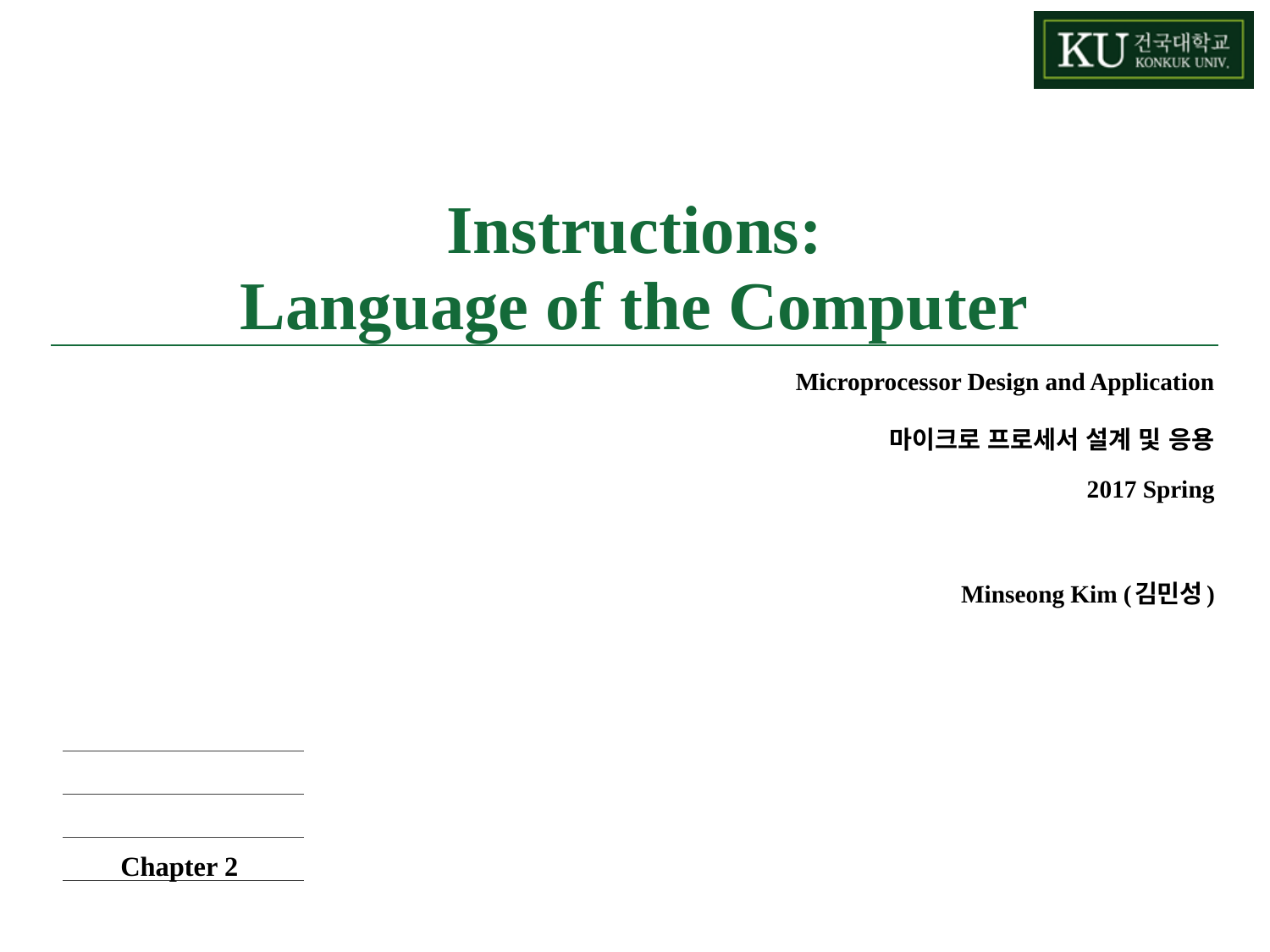

# Instructions: Language of the Computer
Microprocessor Design and Application
마이크로 프로세서 설계 및 응용
2017 Spring

Minseong Kim (김민성)
Chapter 2